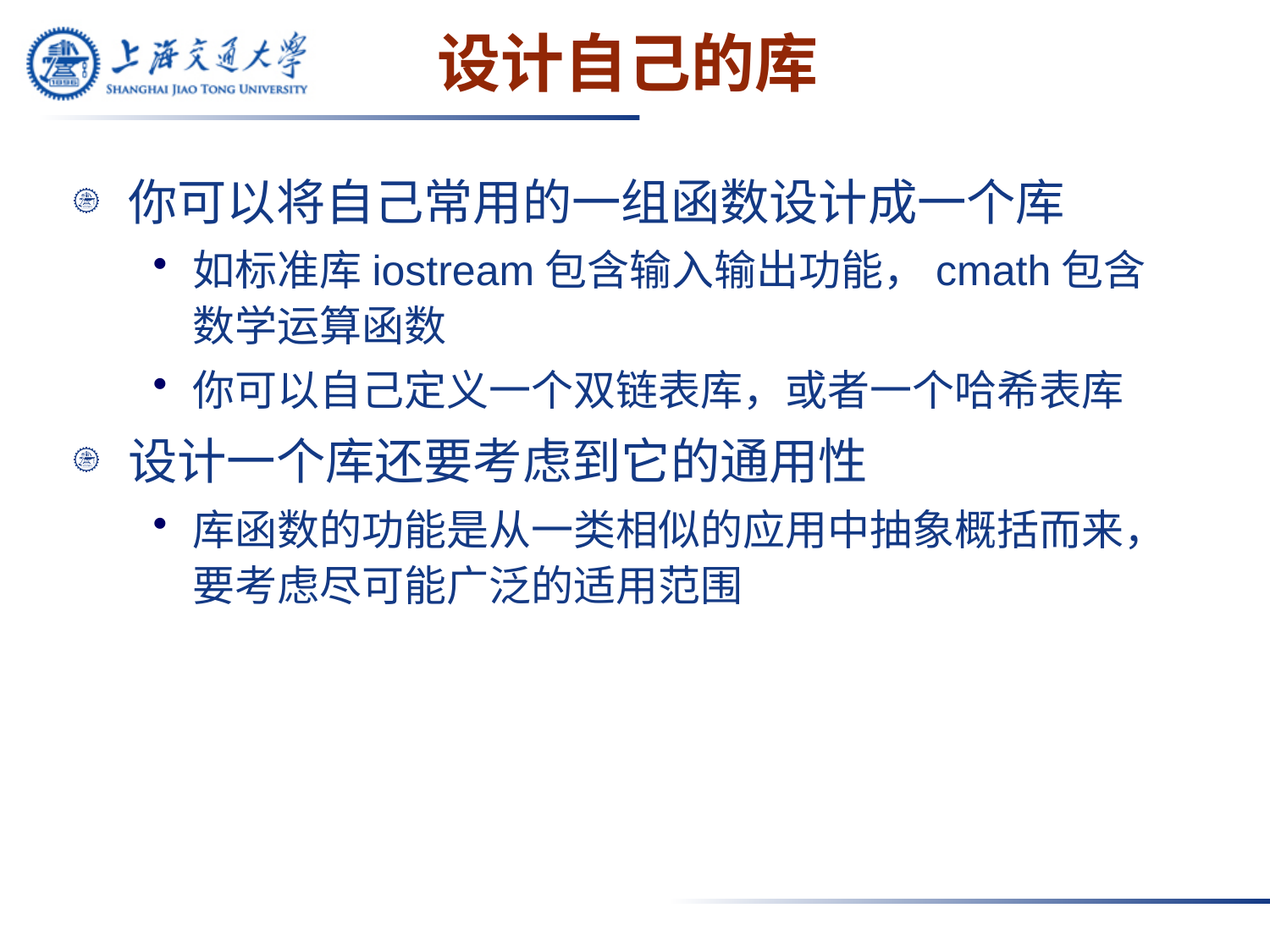

# 设计自己的库
你可以将自己常用的一组函数设计成一个库
如标准库iostream包含输入输出功能，cmath包含数学运算函数
你可以自己定义一个双链表库，或者一个哈希表库
设计一个库还要考虑到它的通用性
库函数的功能是从一类相似的应用中抽象概括而来，要考虑尽可能广泛的适用范围